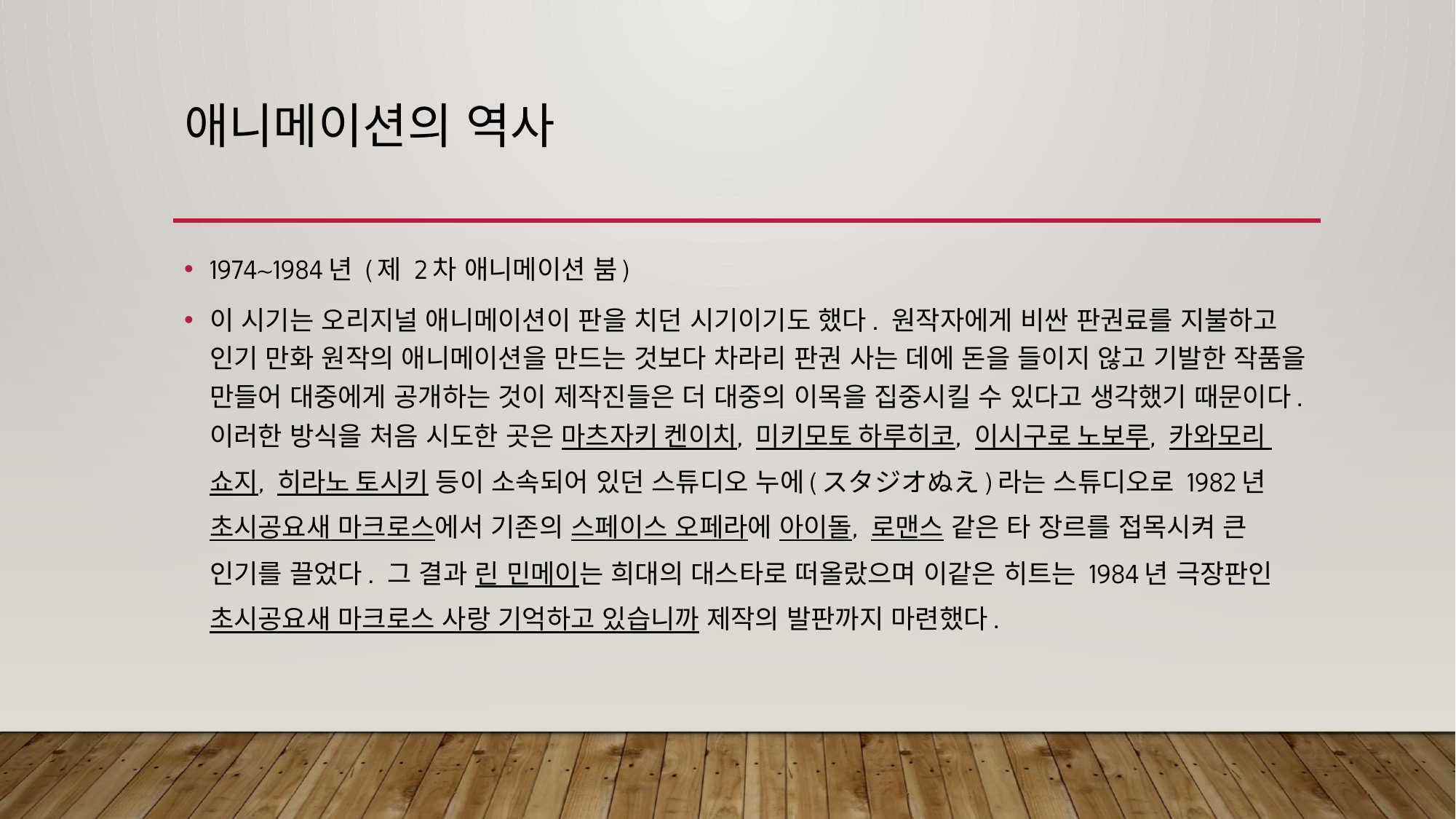

# 애니메이션의 역사
1974~1984년 (제 2차 애니메이션 붐)
이 시기는 오리지널 애니메이션이 판을 치던 시기이기도 했다. 원작자에게 비싼 판권료를 지불하고 인기 만화 원작의 애니메이션을 만드는 것보다 차라리 판권 사는 데에 돈을 들이지 않고 기발한 작품을 만들어 대중에게 공개하는 것이 제작진들은 더 대중의 이목을 집중시킬 수 있다고 생각했기 때문이다. 이러한 방식을 처음 시도한 곳은 마츠자키 켄이치, 미키모토 하루히코, 이시구로 노보루, 카와모리 쇼지, 히라노 토시키 등이 소속되어 있던 스튜디오 누에(スタジオぬえ)라는 스튜디오로 1982년 초시공요새 마크로스에서 기존의 스페이스 오페라에 아이돌, 로맨스 같은 타 장르를 접목시켜 큰 인기를 끌었다. 그 결과 린 민메이는 희대의 대스타로 떠올랐으며 이같은 히트는 1984년 극장판인 초시공요새 마크로스 사랑 기억하고 있습니까 제작의 발판까지 마련했다.